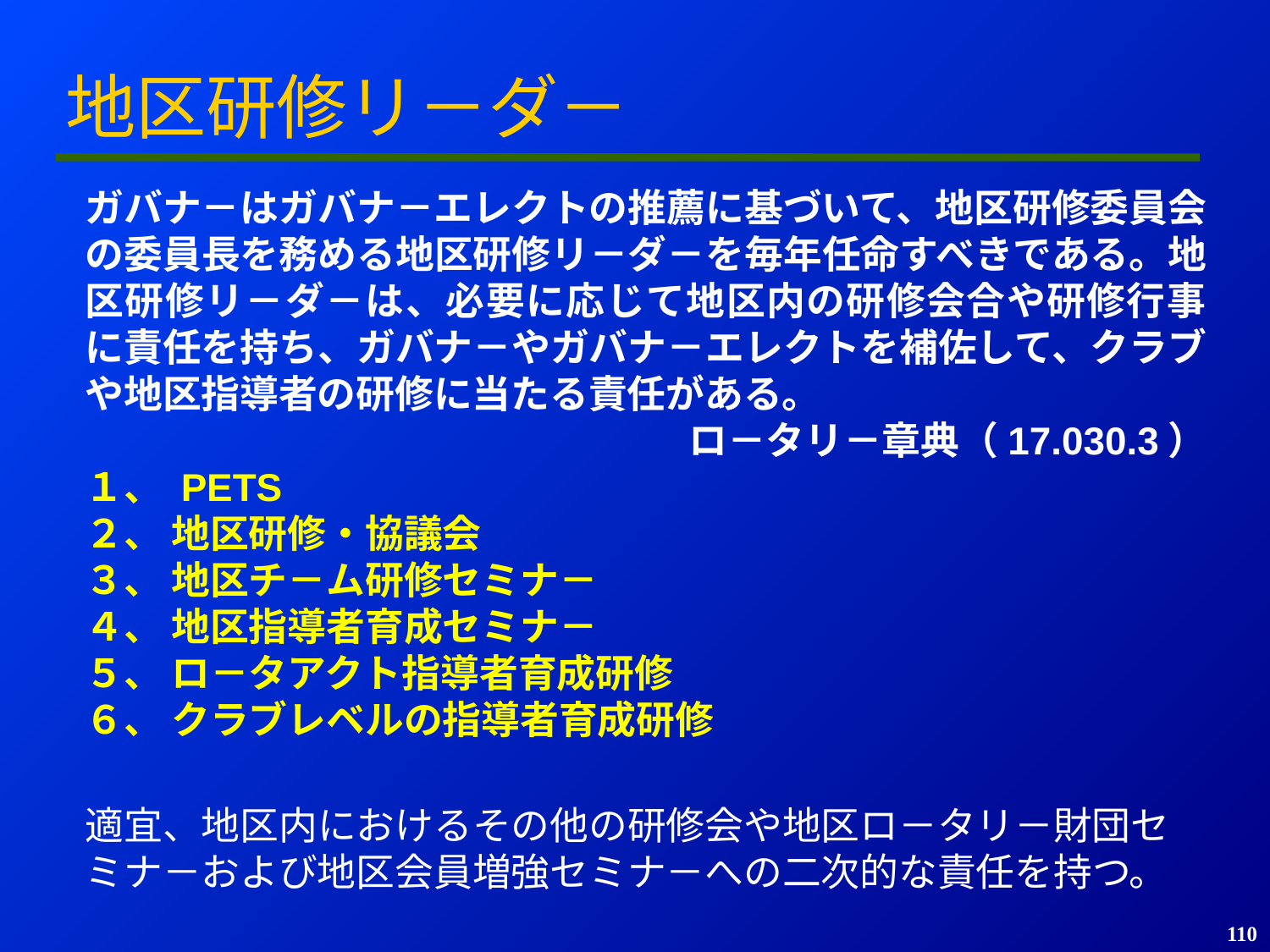

地区研修リ－ダ－

ガバナ－はガバナ－エレクトの推薦に基づいて、地区研修委員会の委員長を務める地区研修リ－ダ－を毎年任命すべきである。地区研修リ－ダ－は、必要に応じて地区内の研修会合や研修行事に責任を持ち、ガバナ－やガバナ－エレクトを補佐して、クラブや地区指導者の研修に当たる責任がある。
ロ－タリ－章典（17.030.3）
１、 PETS
２、 地区研修・協議会
３、 地区チ－ム研修セミナ－
４、 地区指導者育成セミナ－
５、 ロ－タアクト指導者育成研修
６、 クラブレベルの指導者育成研修
適宜、地区内におけるその他の研修会や地区ロ－タリ－財団セミナ－および地区会員増強セミナ－への二次的な責任を持つ。
110